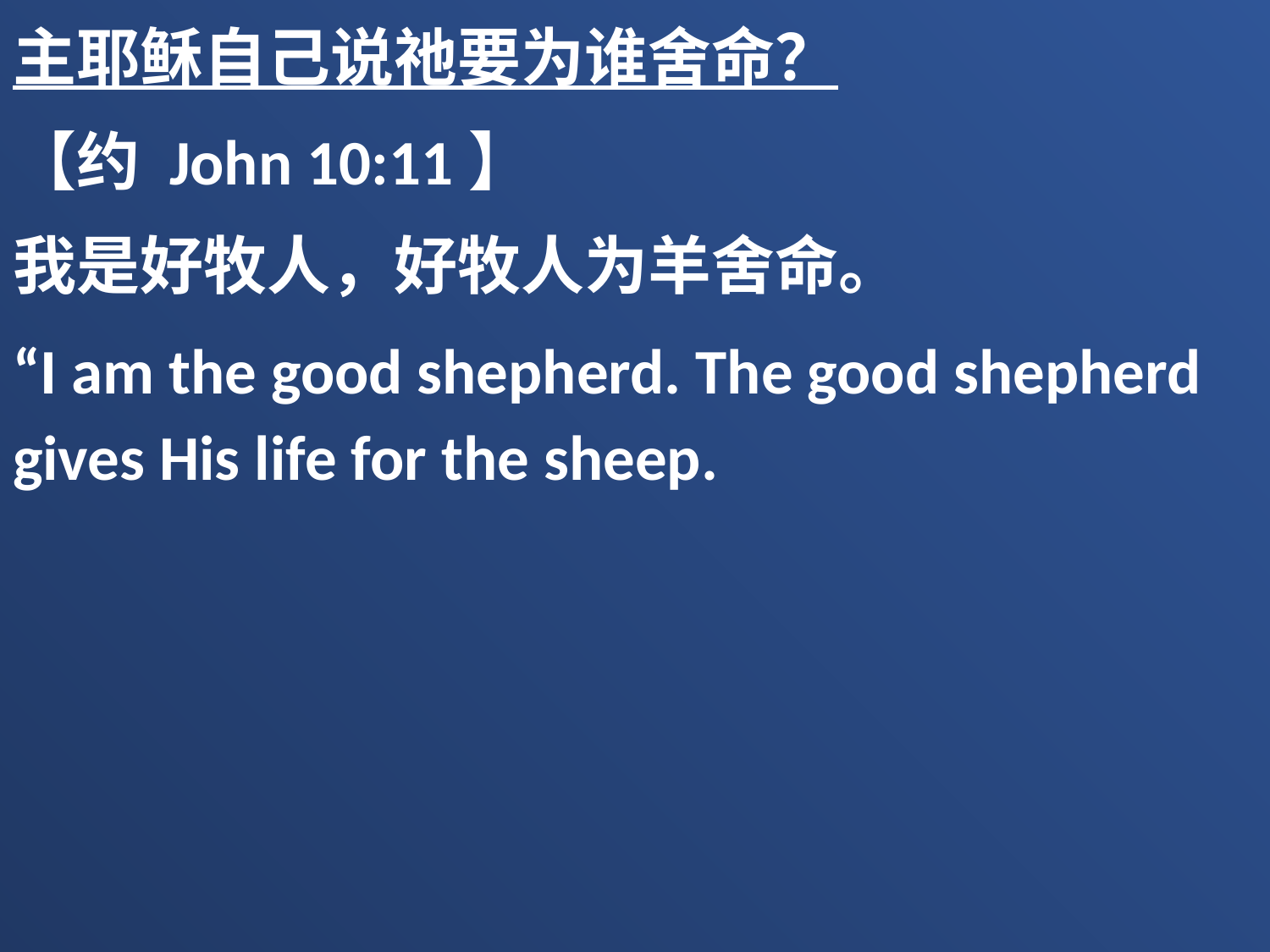

主耶稣自己说祂要为谁舍命？
【约 John 10:11】
我是好牧人，好牧人为羊舍命。
“I am the good shepherd. The good shepherd gives His life for the sheep.